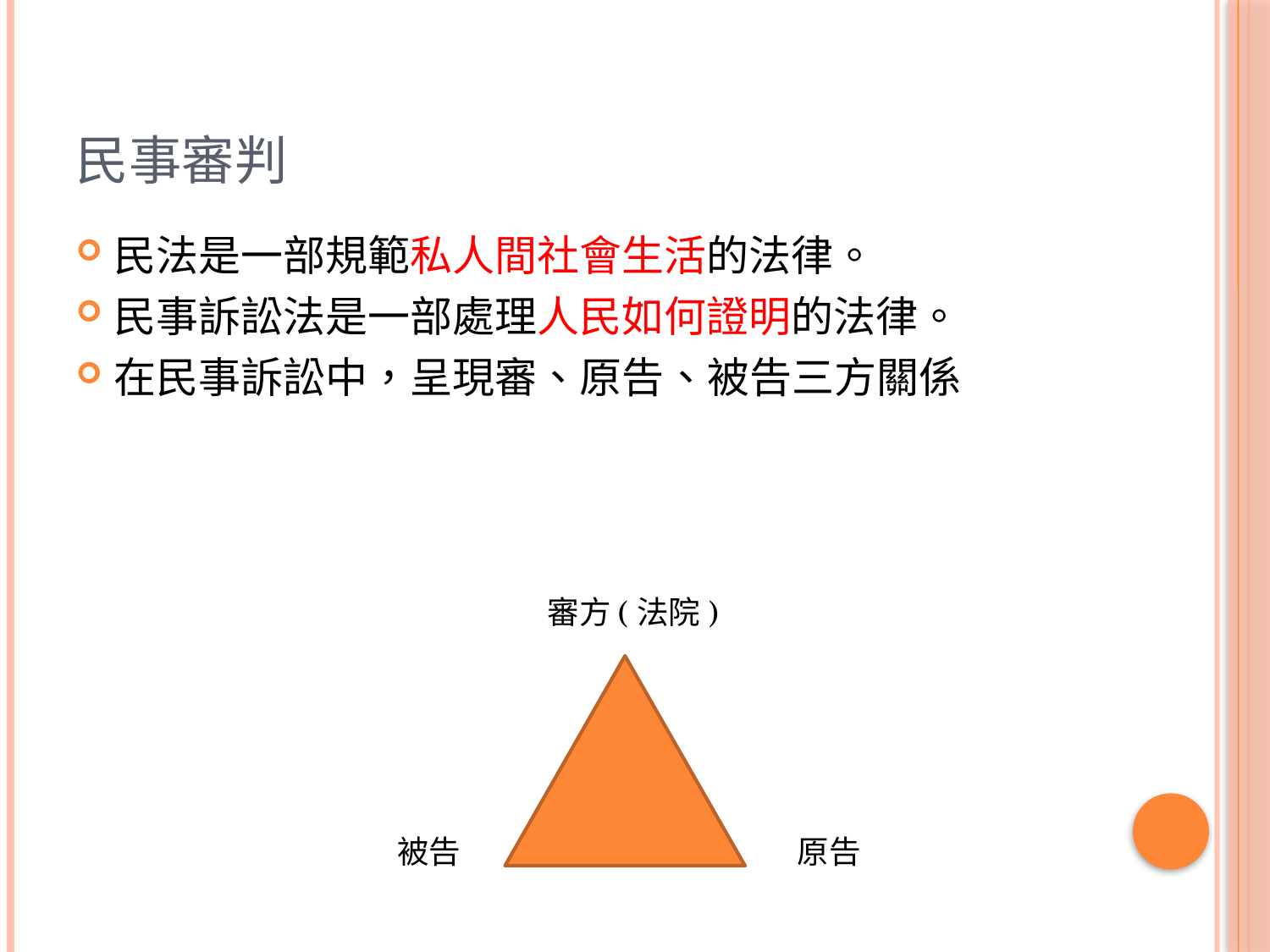

# 民事審判
民法是一部規範私人間社會生活的法律。
民事訴訟法是一部處理人民如何證明的法律。
在民事訴訟中，呈現審、原告、被告三方關係

審方(法院)

被告
原告